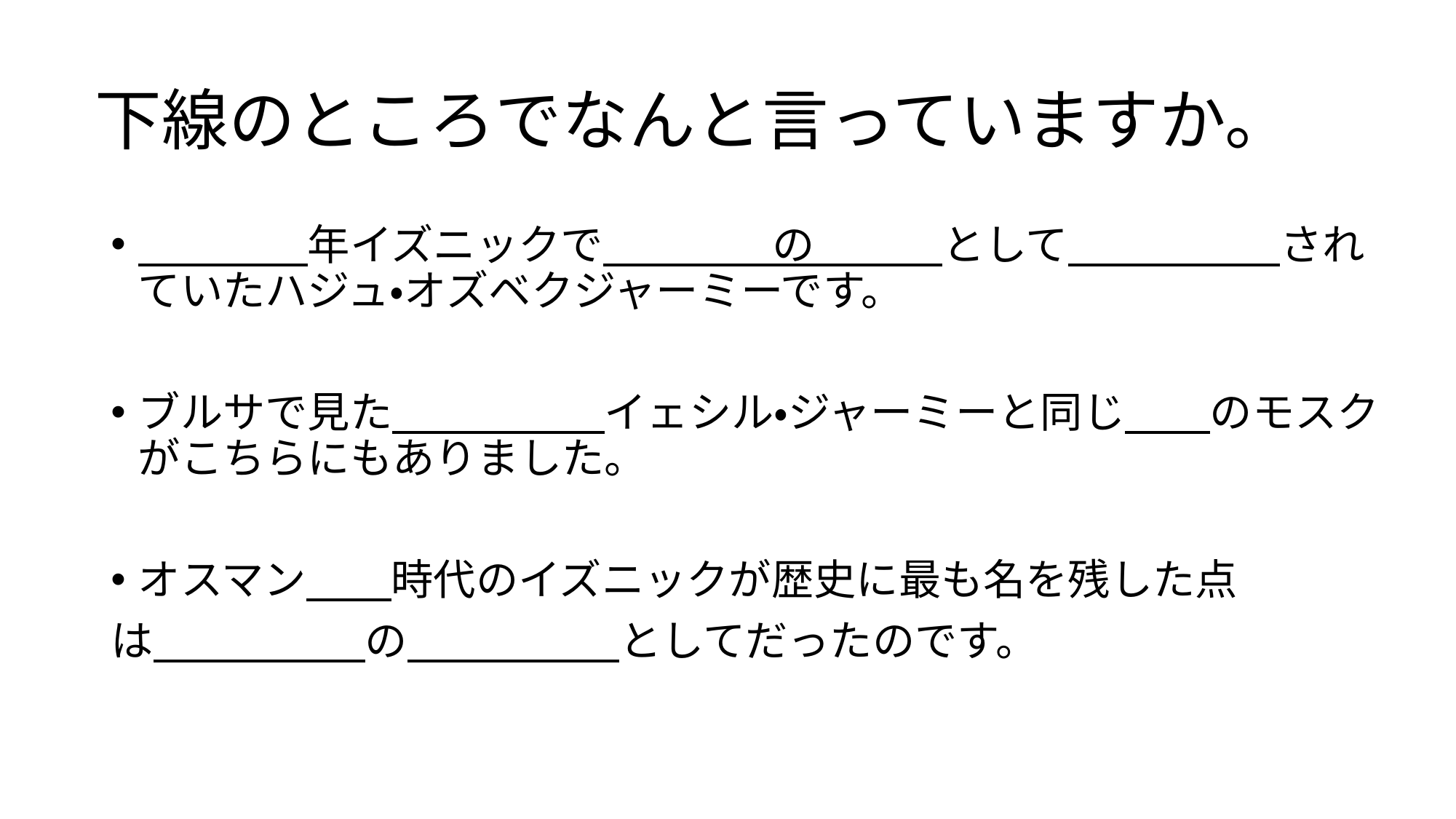

# 下線のところでなんと言っていますか。
　　　　年イズニックで　　　　の　　　として　　　　　されていたハジュ・オズベクジャーミーです。

ブルサで見た　　　　　イェシル・ジャーミーと同じ　　のモスクがこちらにもありました。

オスマン　　時代のイズニックが歴史に最も名を残した点
は　　　　　の　　　　　としてだったのです。